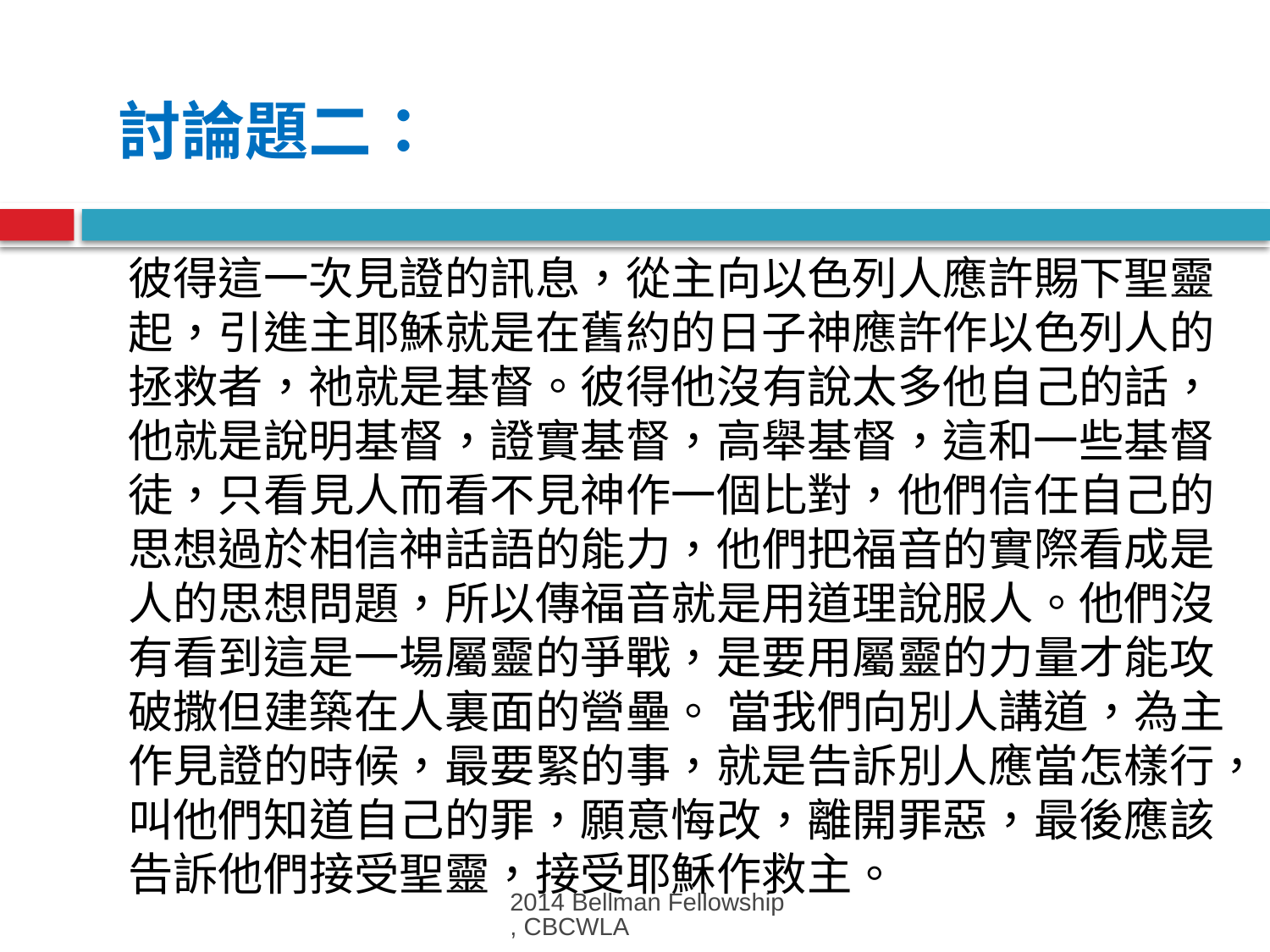

討論題二：
	彼得這一次見證的訊息，從主向以色列人應許賜下聖靈起，引進主耶穌就是在舊約的日子神應許作以色列人的拯救者，祂就是基督。彼得他沒有說太多他自己的話，他就是說明基督，證實基督，高舉基督，這和一些基督徒，只看見人而看不見神作一個比對，他們信任自己的思想過於相信神話語的能力，他們把福音的實際看成是人的思想問題，所以傳福音就是用道理說服人。他們沒有看到這是一場屬靈的爭戰，是要用屬靈的力量才能攻破撒但建築在人裏面的營壘。 當我們向別人講道，為主作見證的時候，最要緊的事，就是告訴別人應當怎樣行，叫他們知道自己的罪，願意悔改，離開罪惡，最後應該告訴他們接受聖靈，接受耶穌作救主。
2014 Bellman Fellowship, CBCWLA